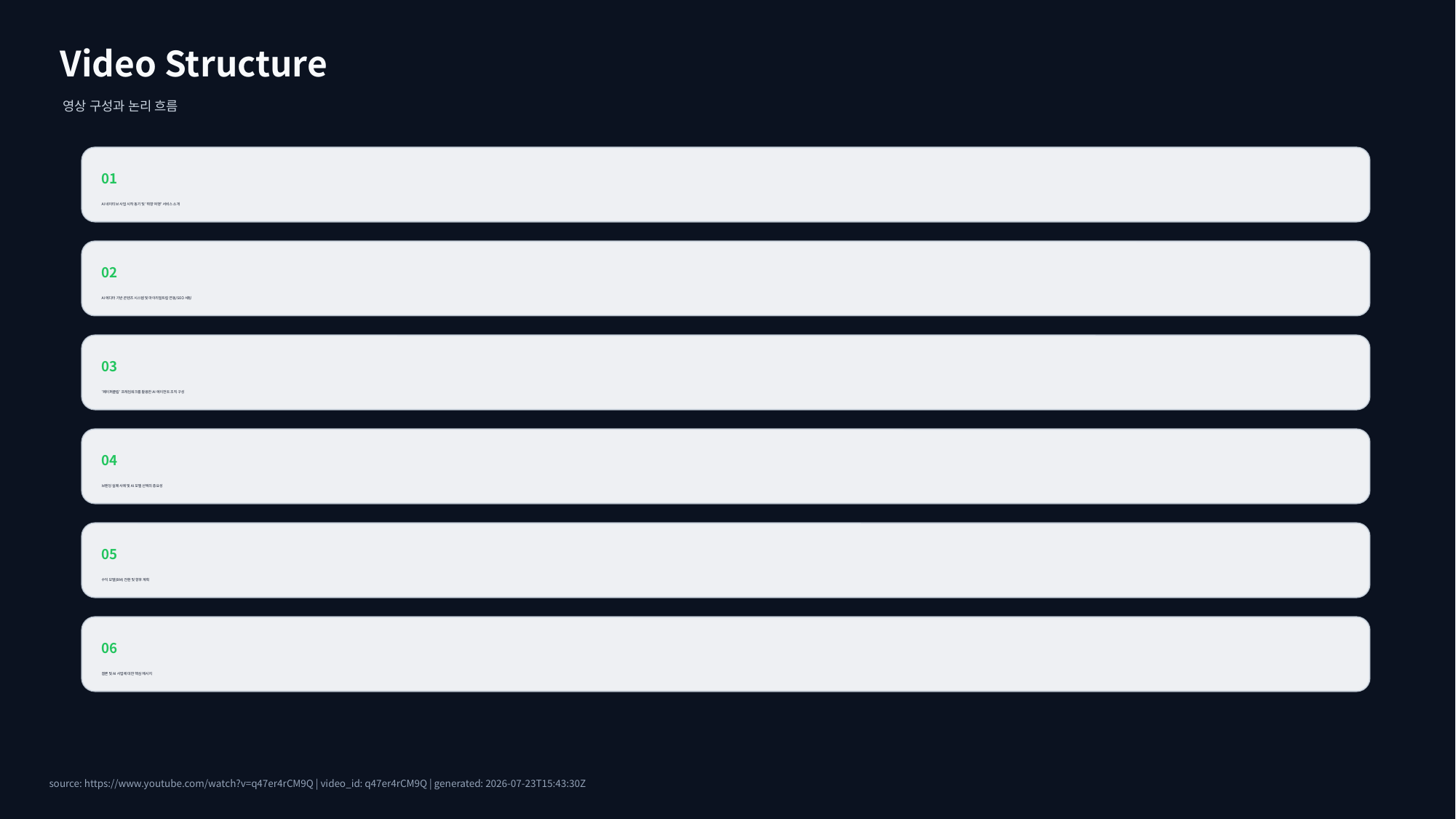

Video Structure
영상 구성과 논리 흐름

01
AI 네이티브 사업 시작 동기 및 '취향 여행' 서비스 소개

02
AI 에디터 기반 콘텐츠 시스템 및 마이리얼트립 연동/SEO 세팅

03
'페이퍼클립' 프레임워크를 활용한 AI 에이전트 조직 구성

04
브랜딩 실패 사례 및 AI 모델 선택의 중요성

05
수익 모델(BM) 전환 및 향후 계획

06
결론 및 AI 사업에 대한 핵심 메시지
source: https://www.youtube.com/watch?v=q47er4rCM9Q | video_id: q47er4rCM9Q | generated: 2026-07-23T15:43:30Z